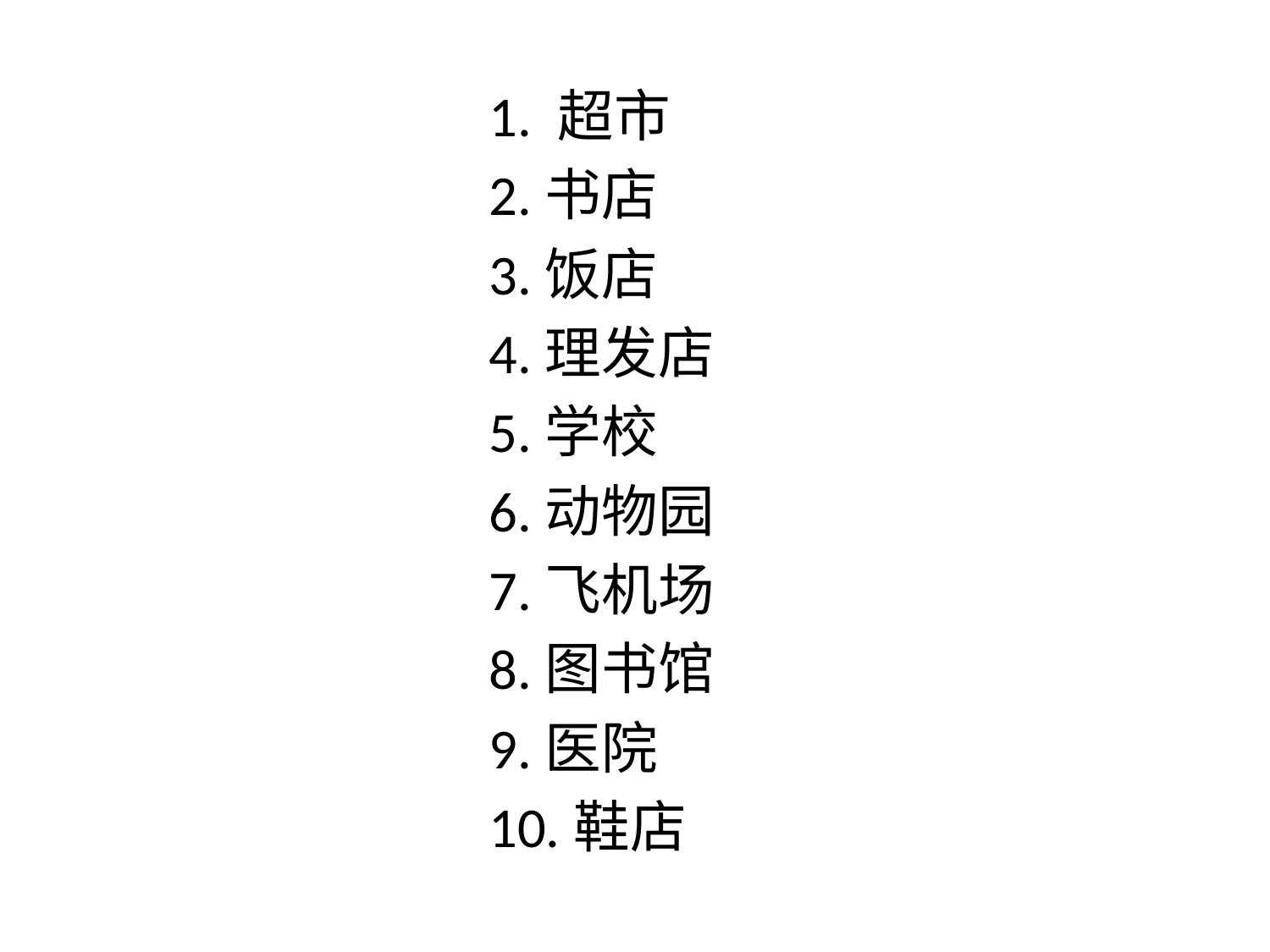

1. 超市
2.书店
3.饭店
4.理发店
5.学校
6.动物园
7.飞机场
8.图书馆
9.医院
10.鞋店